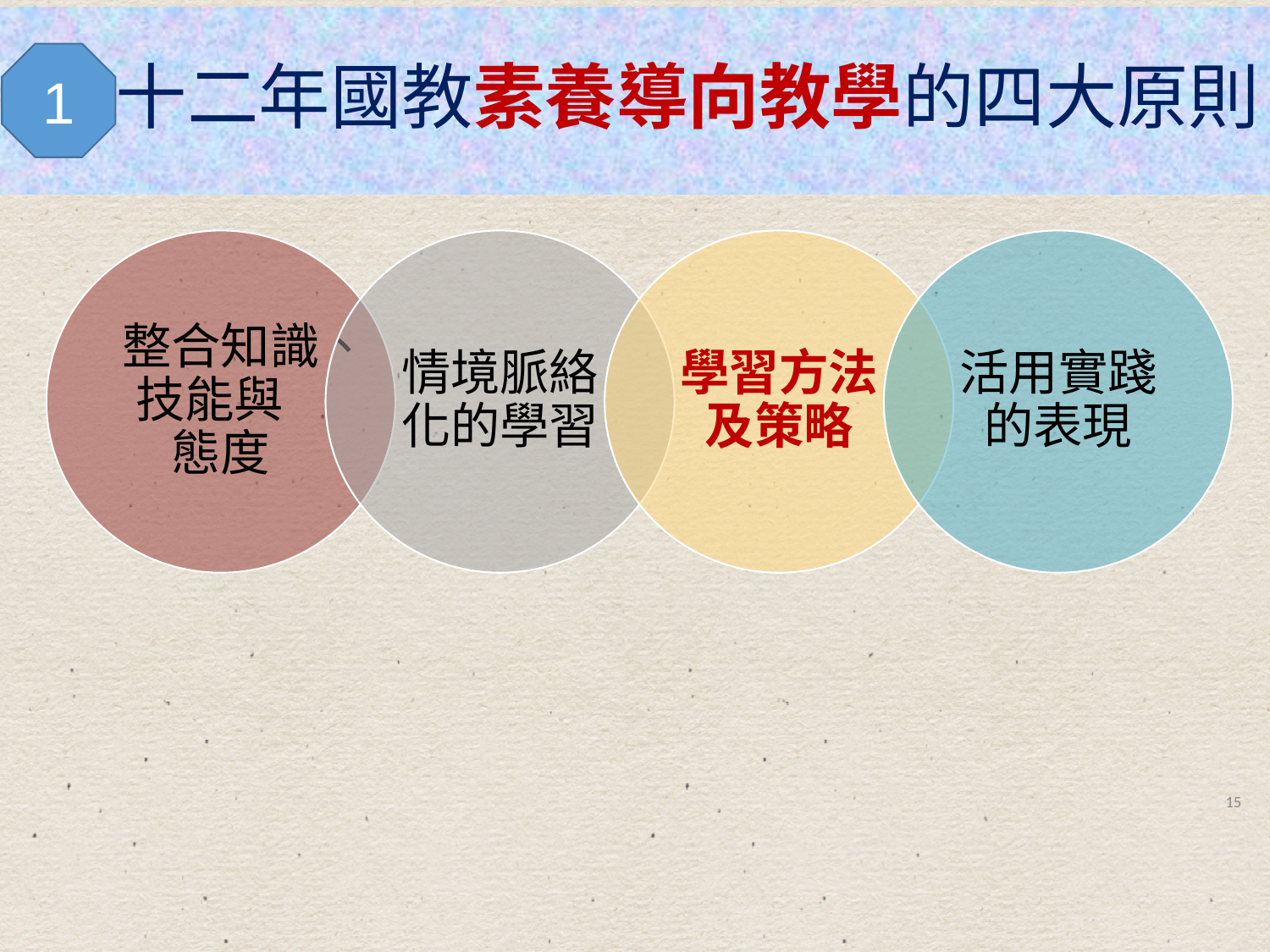

十二年國教素養導向教學的四大原則
1

整合知識、技能與   態度
情境脈絡化的學習
學習方法及策略
活用實踐的表現
15